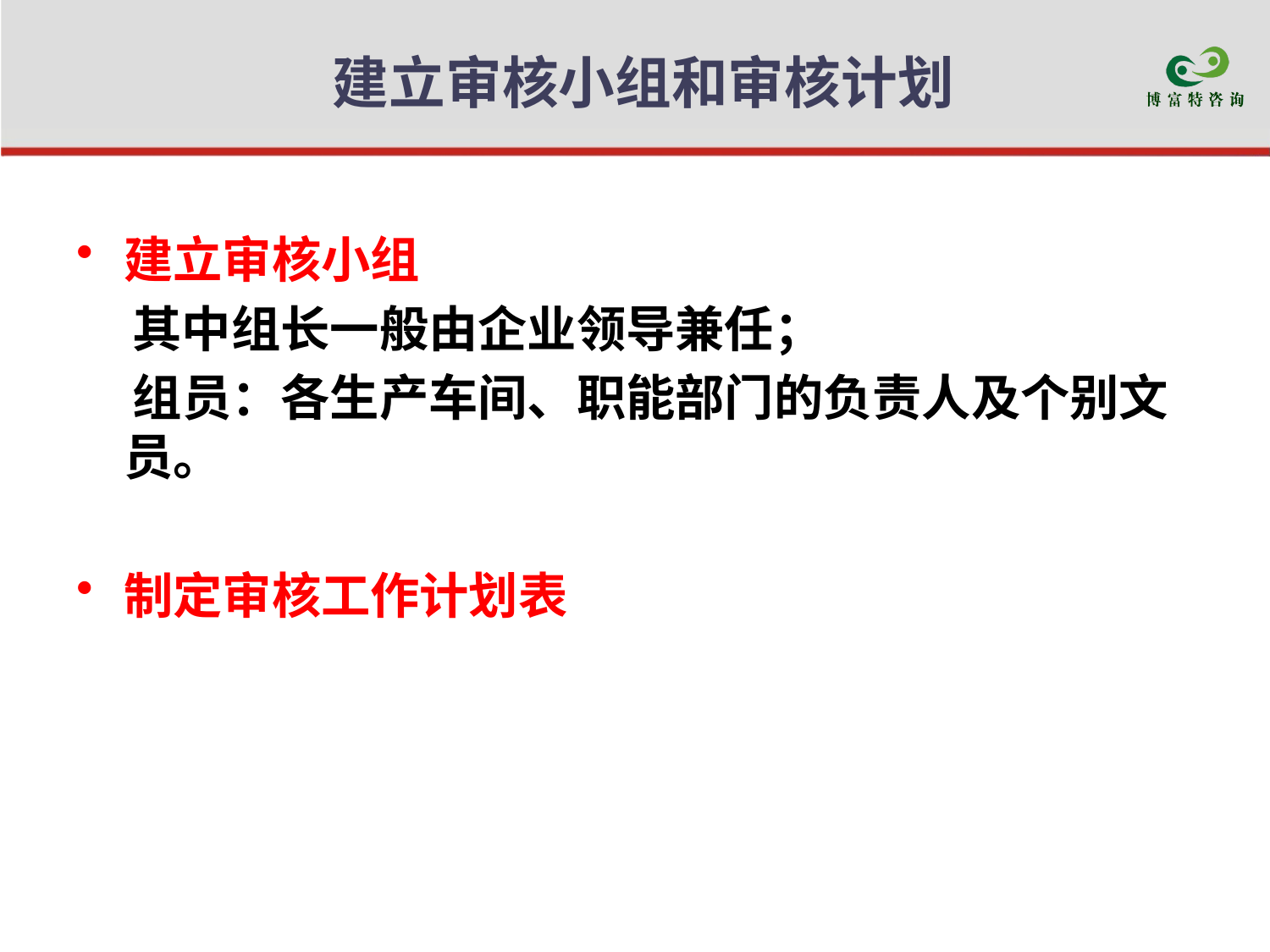

# 建立审核小组和审核计划
建立审核小组
    其中组长一般由企业领导兼任；
    组员：各生产车间、职能部门的负责人及个别文员。

制定审核工作计划表